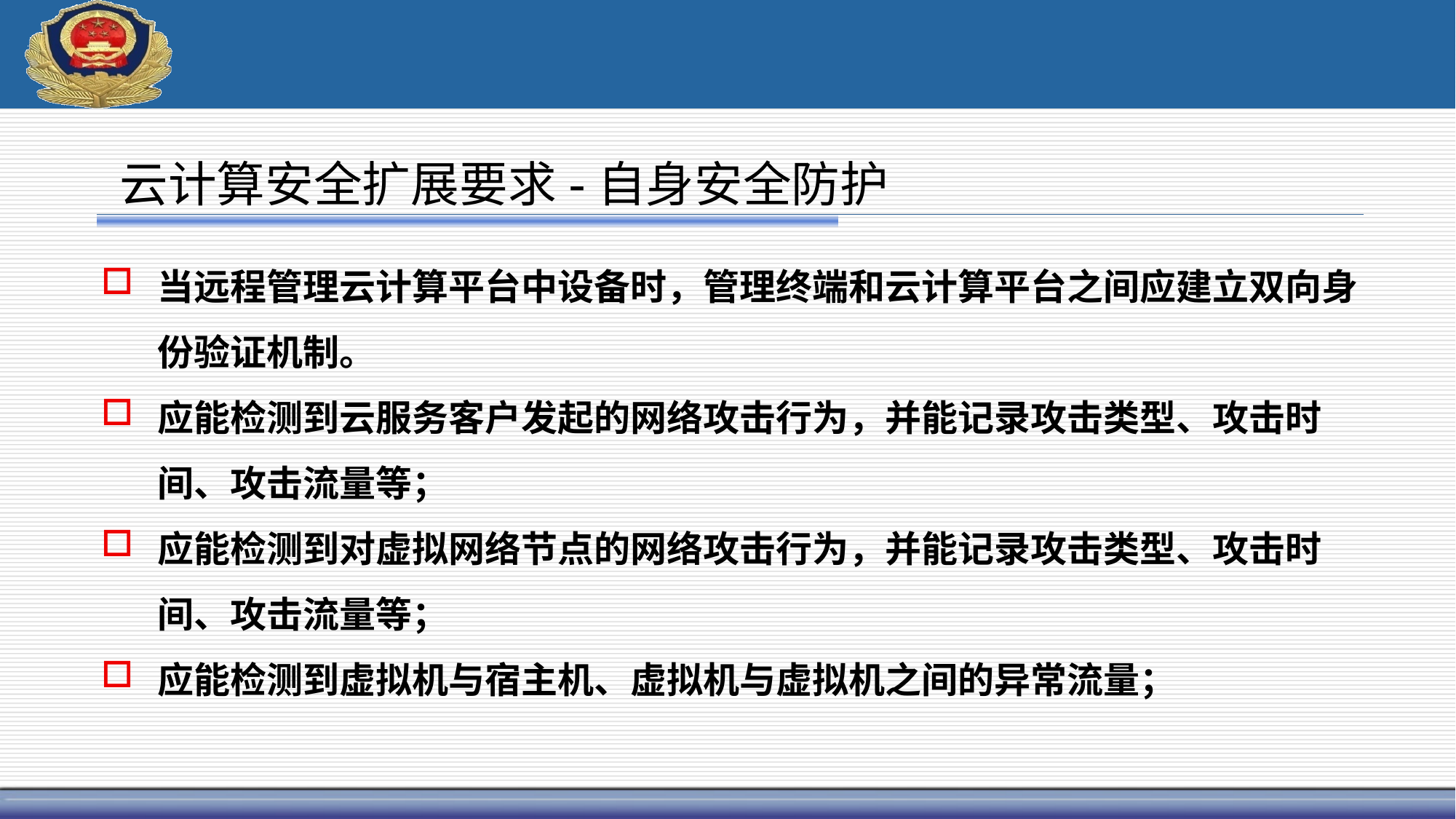

# 云计算安全扩展要求-自身安全防护
当远程管理云计算平台中设备时，管理终端和云计算平台之间应建立双向身份验证机制。
应能检测到云服务客户发起的网络攻击行为，并能记录攻击类型、攻击时间、攻击流量等；
应能检测到对虚拟网络节点的网络攻击行为，并能记录攻击类型、攻击时间、攻击流量等；
应能检测到虚拟机与宿主机、虚拟机与虚拟机之间的异常流量；